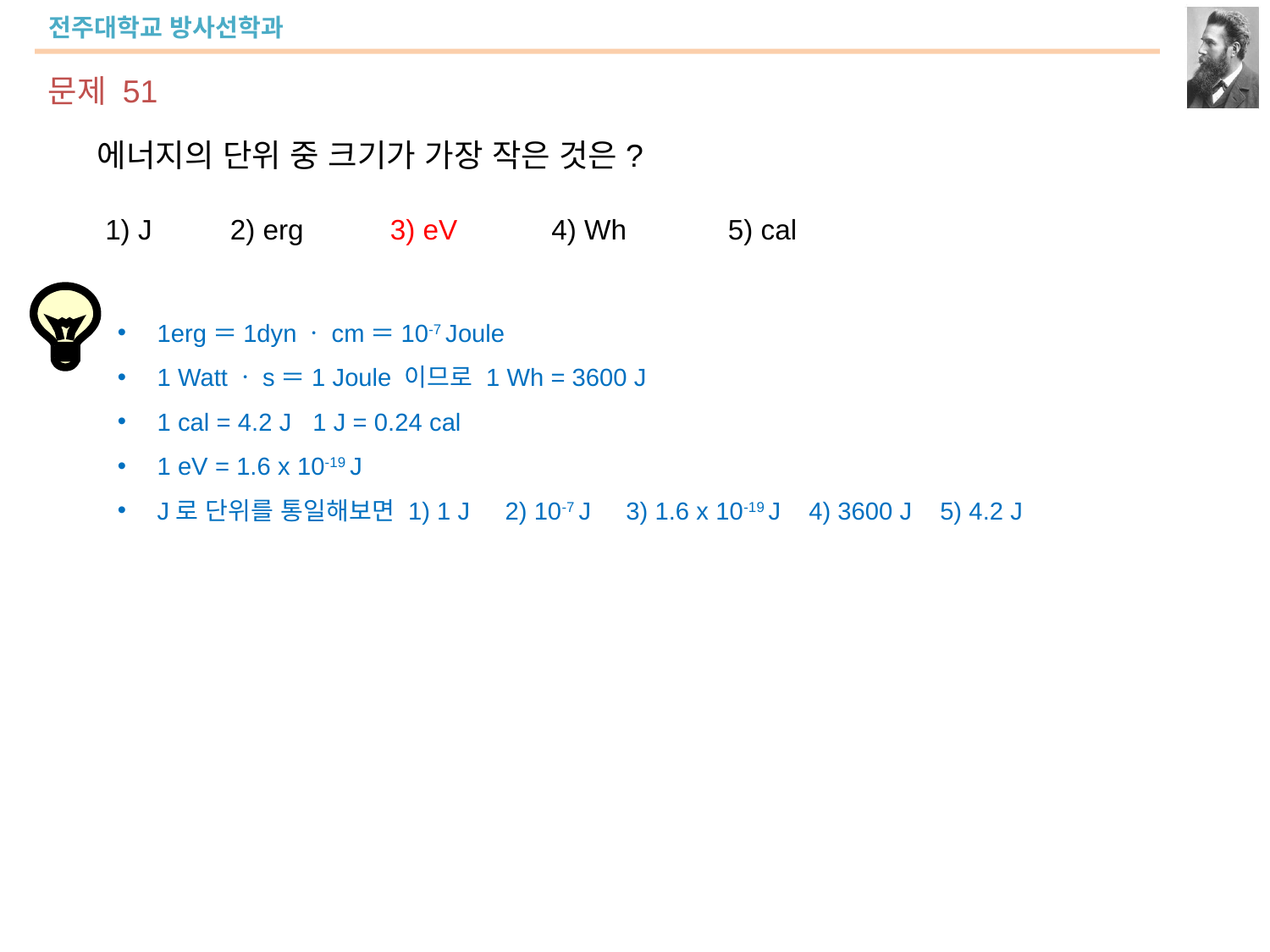

문제 51
에너지의 단위 중 크기가 가장 작은 것은?

 1) J          2) erg           3) eV            4) Wh             5) cal

1erg＝1dynㆍcm＝10-7 Joule
1 Wattㆍs＝1 Joule 이므로 1 Wh = 3600 J
1 cal = 4.2 J   1 J = 0.24 cal
1 eV = 1.6 x 10-19 J
J로 단위를 통일해보면 1) 1 J     2) 10-7 J     3) 1.6 x 10-19 J    4) 3600 J    5) 4.2 J